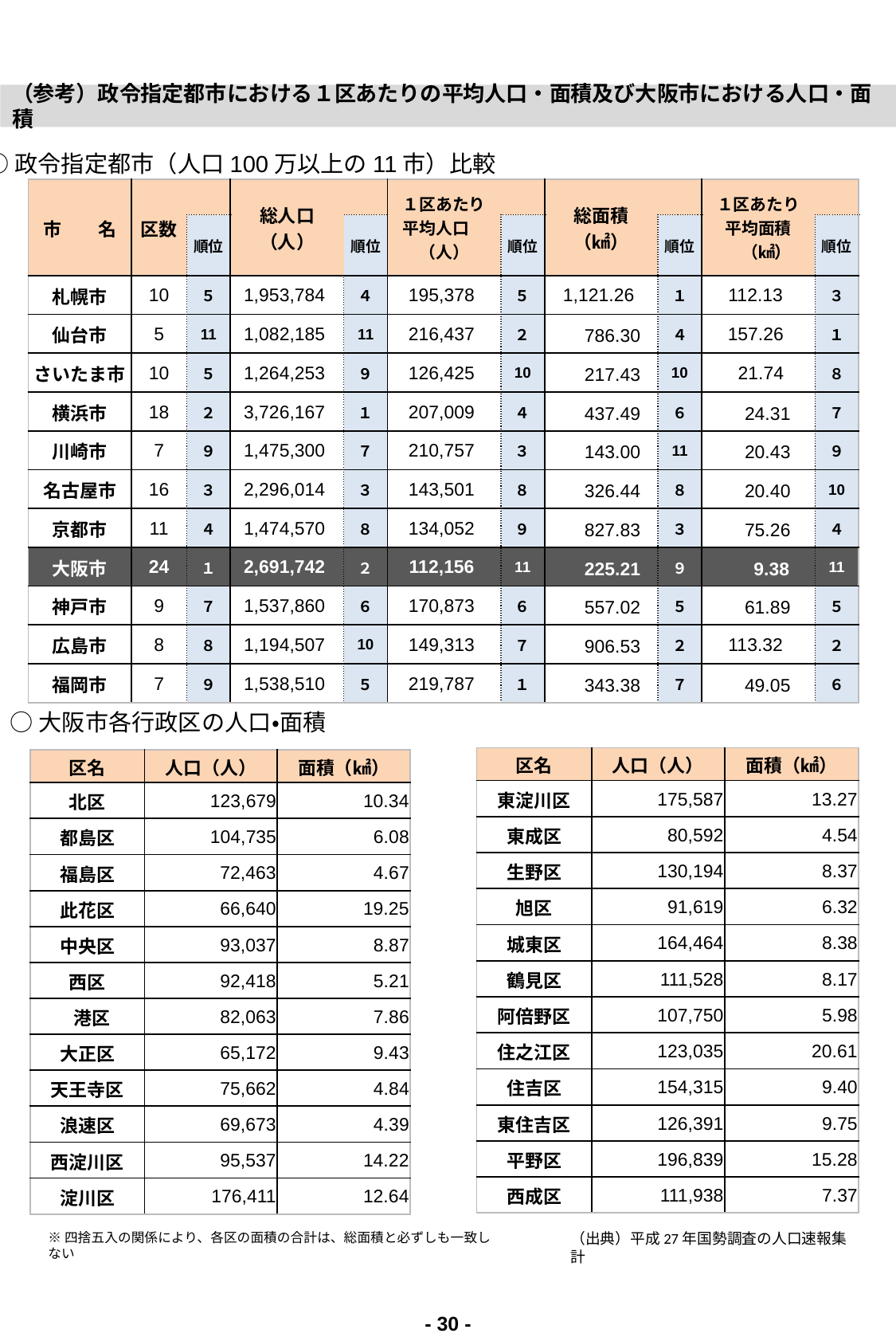

（参考）政令指定都市における１区あたりの平均人口・面積及び大阪市における人口・面積
○政令指定都市（人口100万以上の11市）比較
| 市　　名 | 区数 |  | 総人口 （人） |  | １区あたり 平均人口　 （人） |  | 総面積 （㎢） |  | １区あたり 平均面積 　（㎢） |  |
| --- | --- | --- | --- | --- | --- | --- | --- | --- | --- | --- |
|  |  | 順位 |  | 順位 |  | 順位 |  | 順位 |  | 順位 |
| 札幌市 | 10 | ５ | 1,953,784 | ４ | 195,378 | ５ | 1,121.26 | １ | 112.13 | ３ |
| 仙台市 | 5 | 11 | 1,082,185 | 11 | 216,437 | ２ | 786.30 | ４ | 157.26 | １ |
| さいたま市 | 10 | ５ | 1,264,253 | ９ | 126,425 | 10 | 217.43 | 10 | 21.74 | ８ |
| 横浜市 | 18 | ２ | 3,726,167 | １ | 207,009 | ４ | 437.49 | ６ | 24.31 | ７ |
| 川崎市 | 7 | ９ | 1,475,300 | ７ | 210,757 | ３ | 143.00 | 11 | 20.43 | ９ |
| 名古屋市 | 16 | ３ | 2,296,014 | ３ | 143,501 | ８ | 326.44 | ８ | 20.40 | 10 |
| 京都市 | 11 | ４ | 1,474,570 | ８ | 134,052 | ９ | 827.83 | ３ | 75.26 | ４ |
| 大阪市 | 24 | １ | 2,691,742 | ２ | 112,156 | 11 | 225.21 | ９ | 9.38 | 11 |
| 神戸市 | 9 | ７ | 1,537,860 | ６ | 170,873 | ６ | 557.02 | ５ | 61.89 | ５ |
| 広島市 | 8 | ８ | 1,194,507 | 10 | 149,313 | ７ | 906.53 | ２ | 113.32 | ２ |
| 福岡市 | 7 | ９ | 1,538,510 | ５ | 219,787 | １ | 343.38 | ７ | 49.05 | ６ |
○大阪市各行政区の人口・面積
| 区名 | 人口（人） | 面積（㎢） |
| --- | --- | --- |
| 東淀川区 | 175,587 | 13.27 |
| 東成区 | 80,592 | 4.54 |
| 生野区 | 130,194 | 8.37 |
| 旭区 | 91,619 | 6.32 |
| 城東区 | 164,464 | 8.38 |
| 鶴見区 | 111,528 | 8.17 |
| 阿倍野区 | 107,750 | 5.98 |
| 住之江区 | 123,035 | 20.61 |
| 住吉区 | 154,315 | 9.40 |
| 東住吉区 | 126,391 | 9.75 |
| 平野区 | 196,839 | 15.28 |
| 西成区 | 111,938 | 7.37 |
| 区名 | 人口（人） | 面積（㎢） |
| --- | --- | --- |
| 北区 | 123,679 | 10.34 |
| 都島区 | 104,735 | 6.08 |
| 福島区 | 72,463 | 4.67 |
| 此花区 | 66,640 | 19.25 |
| 中央区 | 93,037 | 8.87 |
| 西区 | 92,418 | 5.21 |
| 港区 | 82,063 | 7.86 |
| 大正区 | 65,172 | 9.43 |
| 天王寺区 | 75,662 | 4.84 |
| 浪速区 | 69,673 | 4.39 |
| 西淀川区 | 95,537 | 14.22 |
| 淀川区 | 176,411 | 12.64 |
※四捨五入の関係により、各区の面積の合計は、総面積と必ずしも一致しない
（出典）平成27年国勢調査の人口速報集計
- 30 -